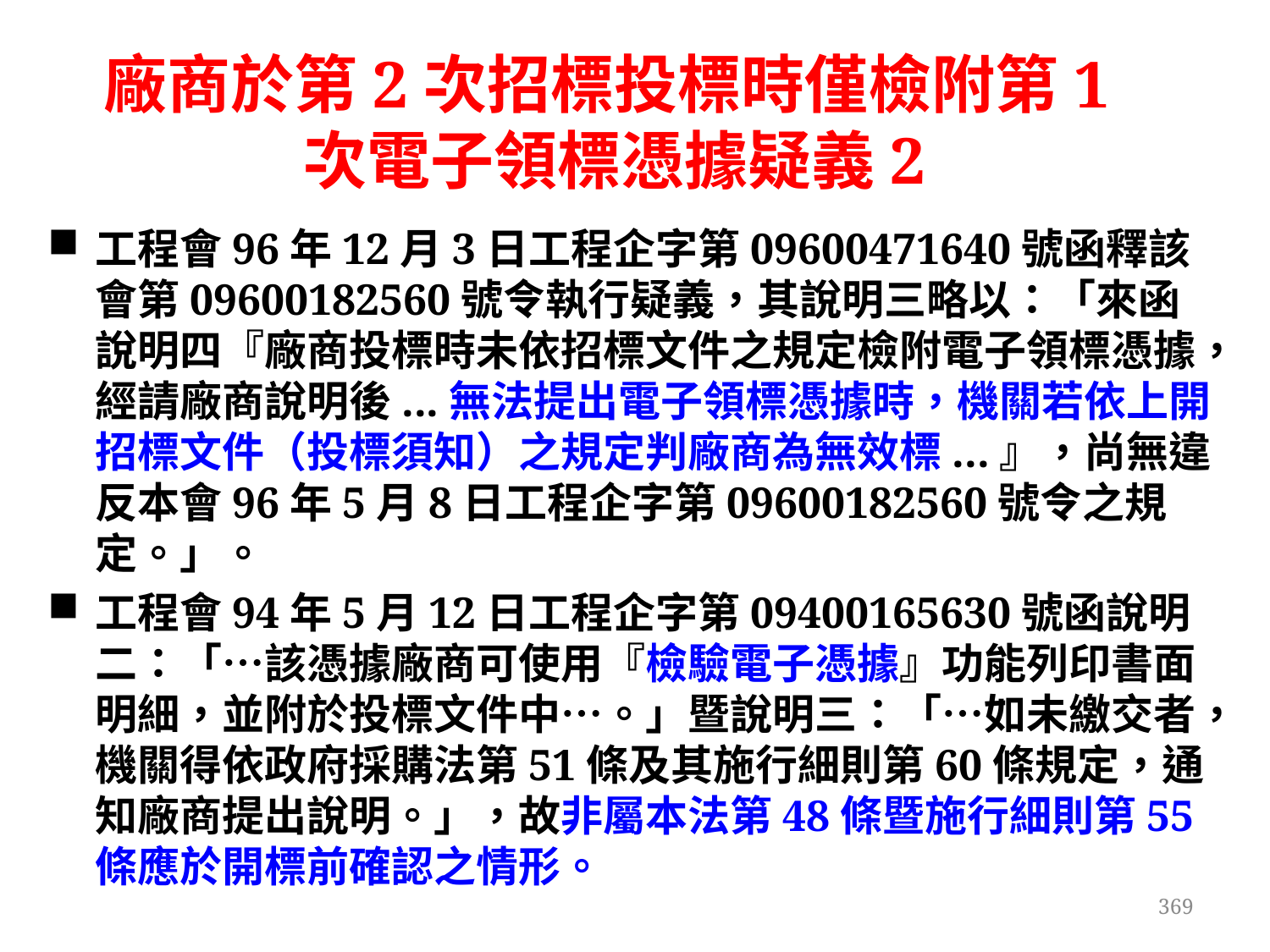

廠商於第2次招標投標時僅檢附第1次電子領標憑據疑義2
工程會96年12月3日工程企字第09600471640號函釋該會第09600182560號令執行疑義，其說明三略以：「來函說明四『廠商投標時未依招標文件之規定檢附電子領標憑據，經請廠商說明後...無法提出電子領標憑據時，機關若依上開招標文件（投標須知）之規定判廠商為無效標...』，尚無違反本會96年5月8日工程企字第09600182560號令之規定。」。
工程會94年5月12日工程企字第09400165630號函說明二：「…該憑據廠商可使用『檢驗電子憑據』功能列印書面明細，並附於投標文件中…。」暨說明三：「…如未繳交者，機關得依政府採購法第51條及其施行細則第60條規定，通知廠商提出說明。」，故非屬本法第48條暨施行細則第55條應於開標前確認之情形。
369